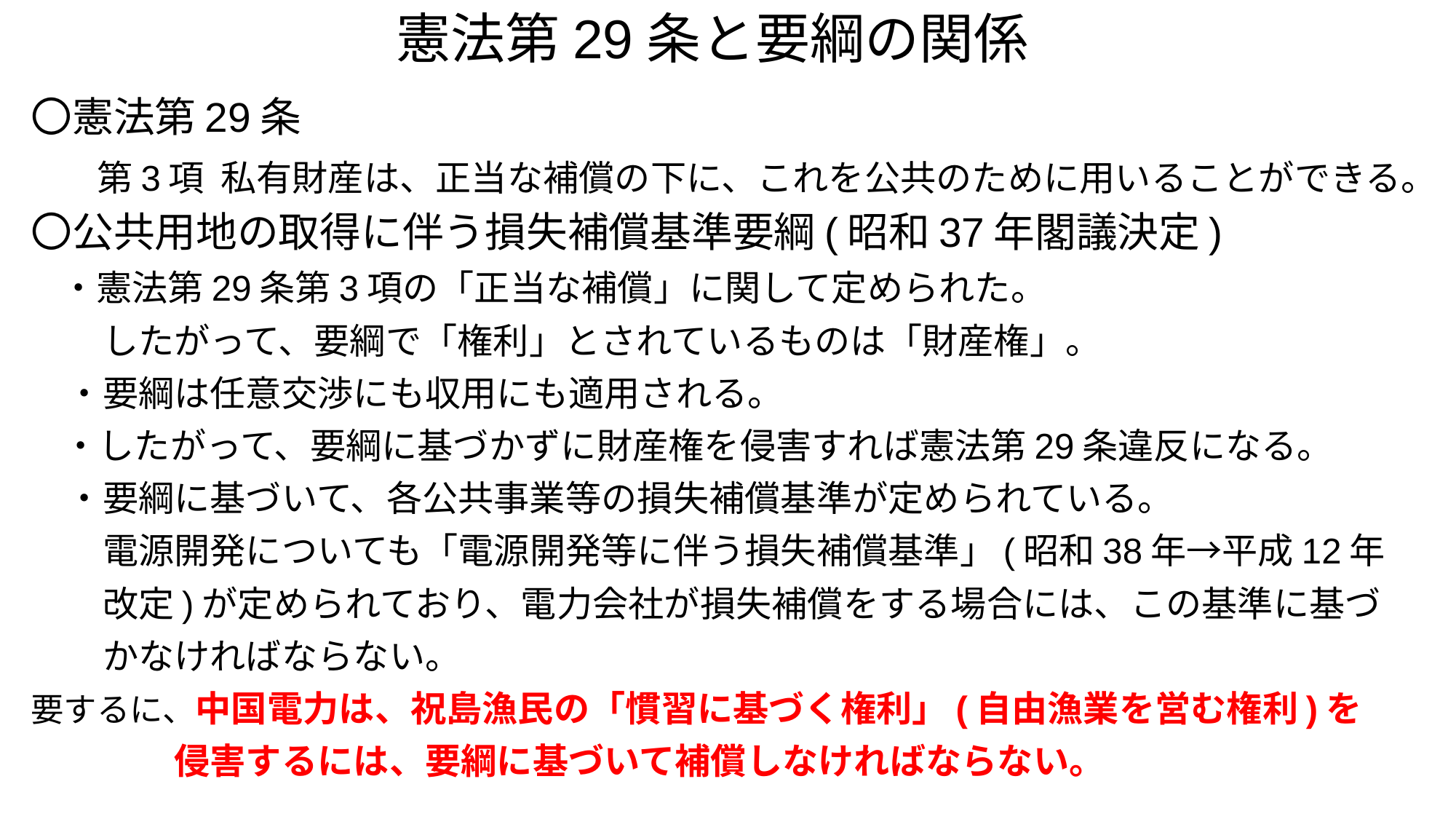

# 憲法第29条と要綱の関係
〇憲法第29条
　　第3項  私有財産は、正当な補償の下に、これを公共のために用いることができる。
〇公共用地の取得に伴う損失補償基準要綱(昭和37年閣議決定)
   ・憲法第29条第3項の「正当な補償」に関して定められた。
　　したがって、要綱で「権利」とされているものは「財産権」。
　・要綱は任意交渉にも収用にも適用される。
   ・したがって、要綱に基づかずに財産権を侵害すれば憲法第29条違反になる。
　・要綱に基づいて、各公共事業等の損失補償基準が定められている。
　　電源開発についても「電源開発等に伴う損失補償基準」(昭和38年→平成12年
　　改定)が定められており、電力会社が損失補償をする場合には、この基準に基づ
　　かなければならない。
要するに、中国電力は、祝島漁民の「慣習に基づく権利」(自由漁業を営む権利)を
　　　　侵害するには、要綱に基づいて補償しなければならない。